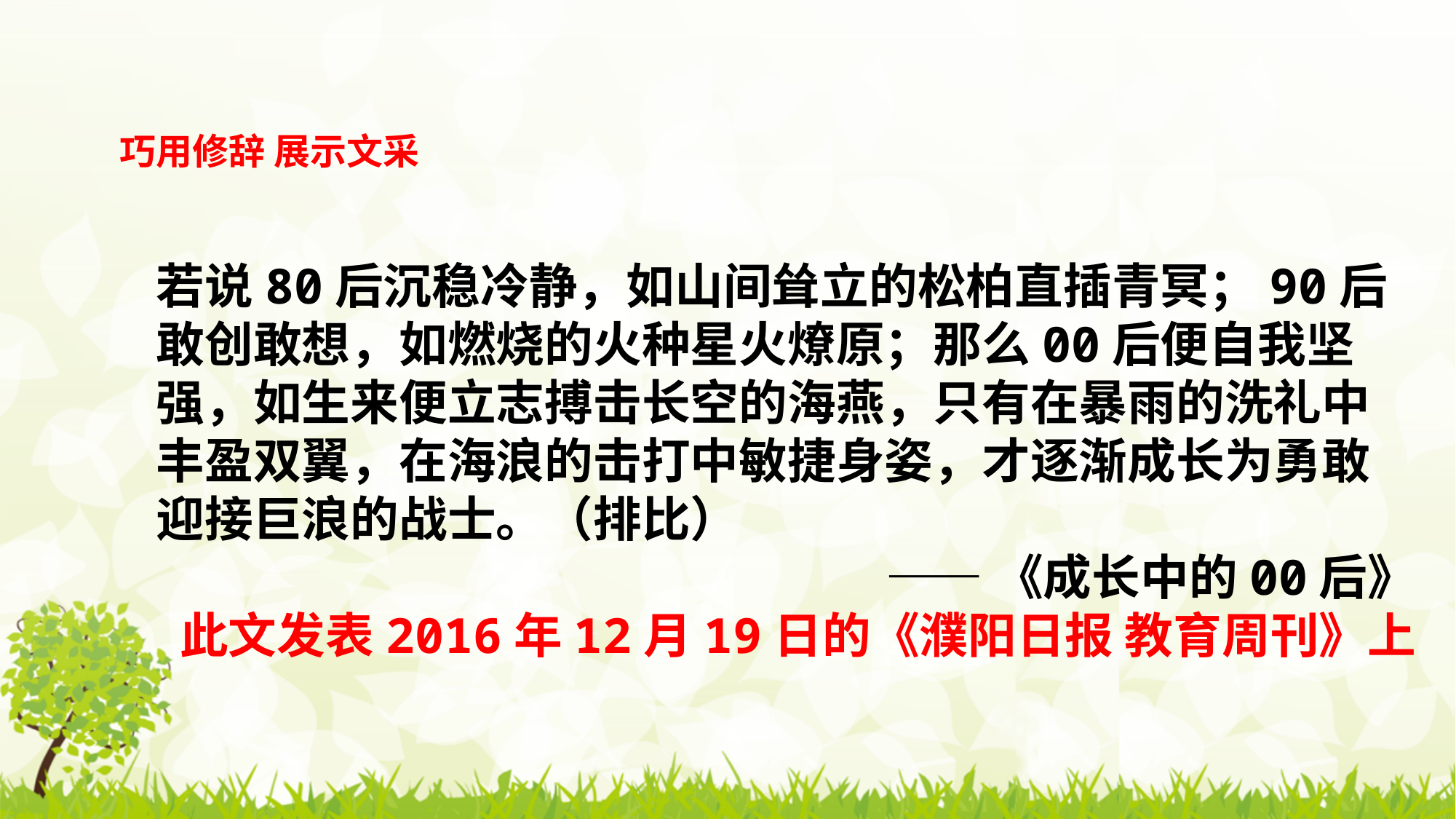

巧用修辞 展示文采
若说80后沉稳冷静，如山间耸立的松柏直插青冥；90后敢创敢想，如燃烧的火种星火燎原；那么00后便自我坚强，如生来便立志搏击长空的海燕，只有在暴雨的洗礼中丰盈双翼，在海浪的击打中敏捷身姿，才逐渐成长为勇敢迎接巨浪的战士。（排比）
——《成长中的00后》
此文发表2016年12月19日的《濮阳日报 教育周刊》上